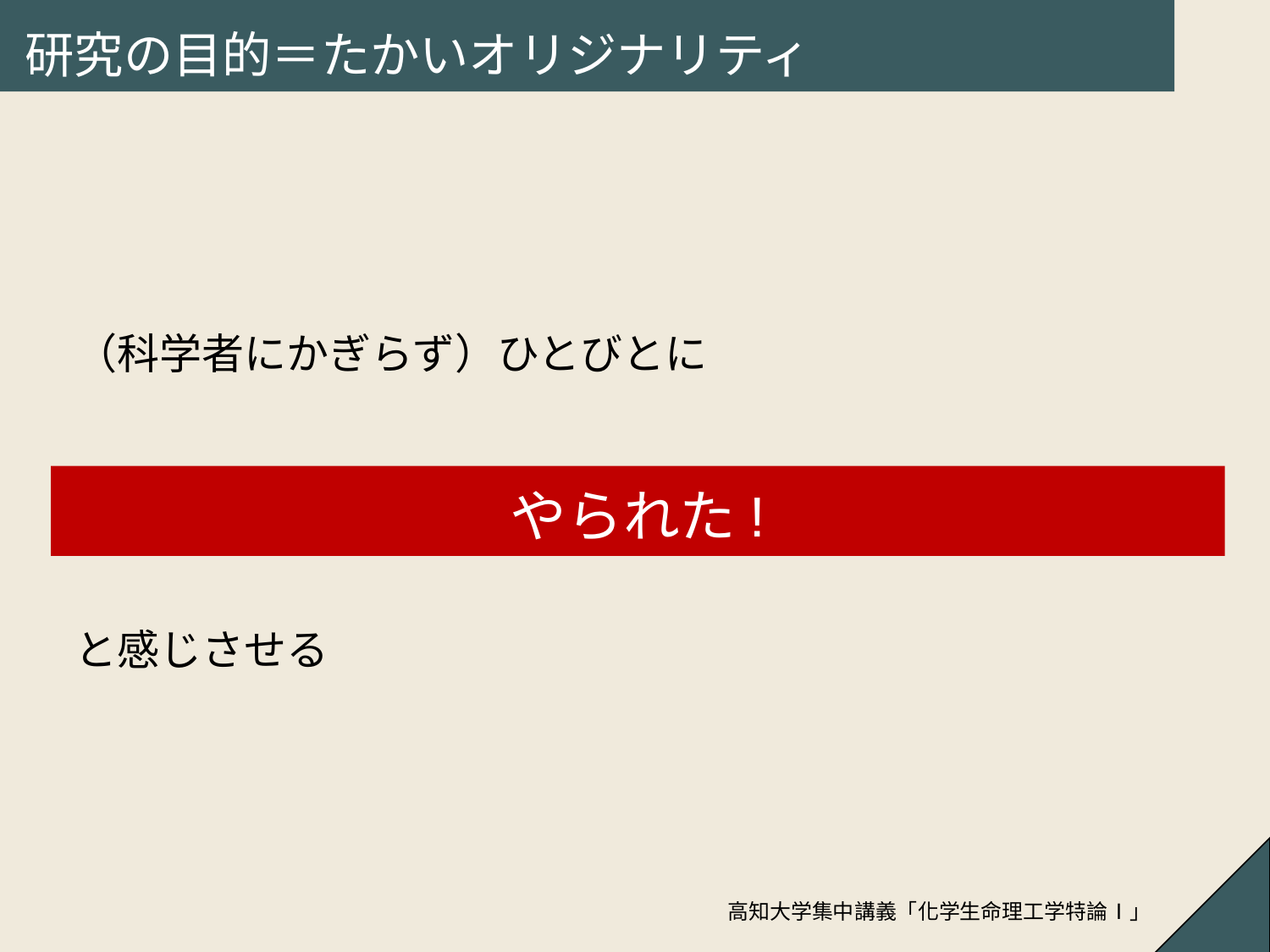

# 研究の目的＝たかいオリジナリティ

（科学者にかぎらず）ひとびとに

と感じさせる
やられた!